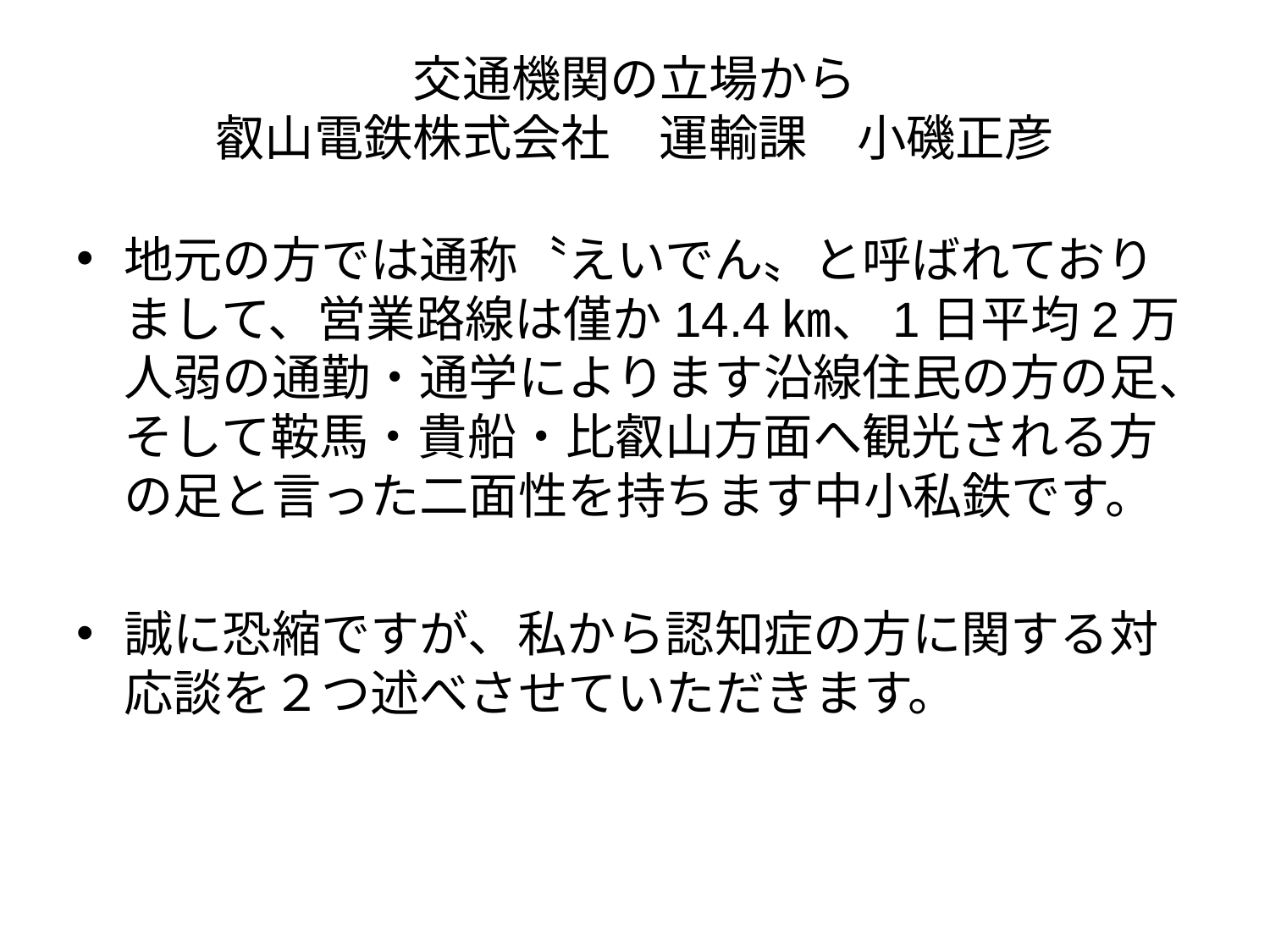

# 交通機関の立場から 叡山電鉄株式会社　運輸課　小磯正彦
地元の方では通称〝えいでん〟と呼ばれておりまして、営業路線は僅か14.4㎞、1日平均2万人弱の通勤・通学によります沿線住民の方の足、そして鞍馬・貴船・比叡山方面へ観光される方の足と言った二面性を持ちます中小私鉄です。

誠に恐縮ですが、私から認知症の方に関する対応談を２つ述べさせていただきます。